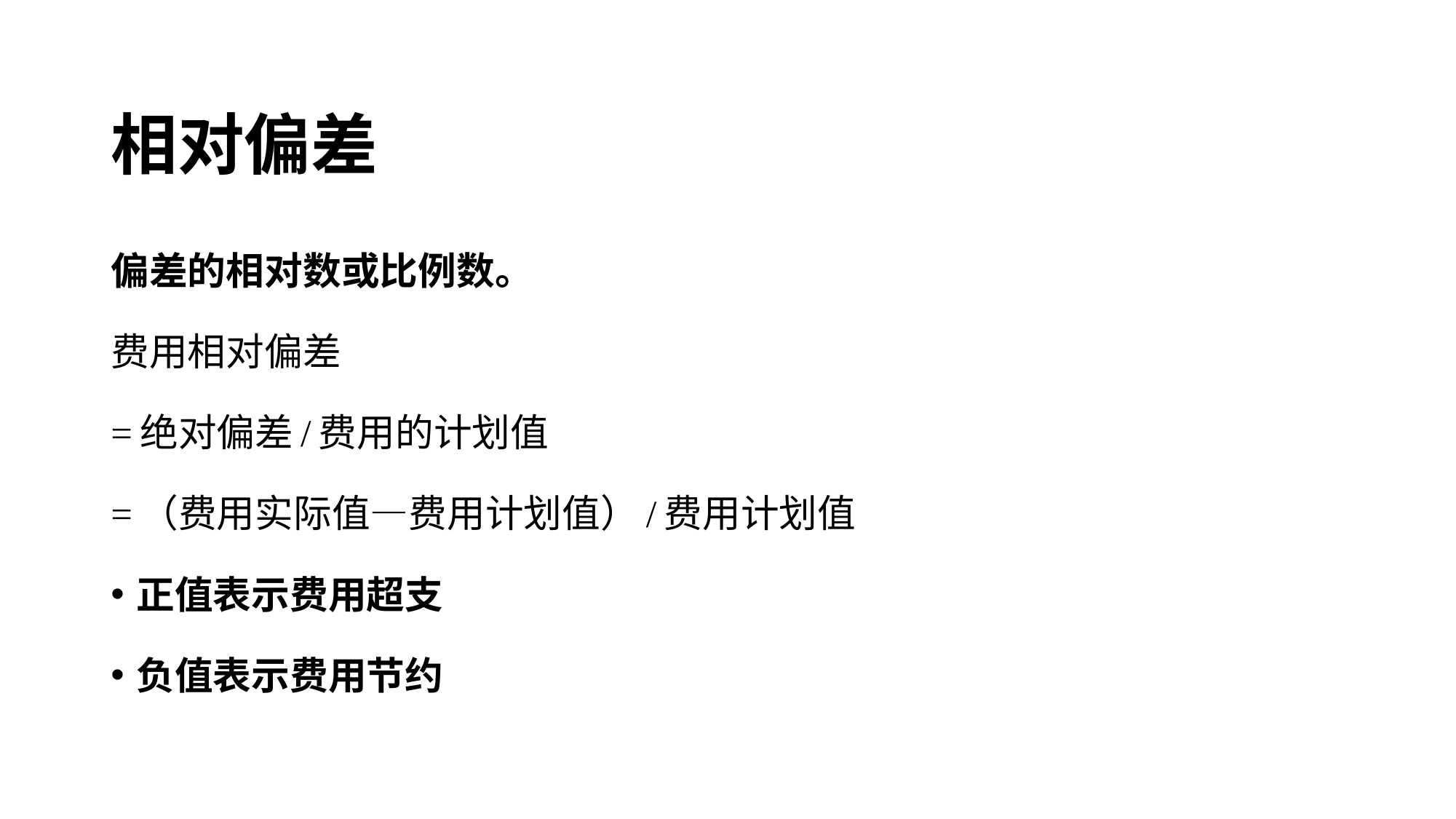

# 相对偏差
偏差的相对数或比例数。
费用相对偏差
=绝对偏差/费用的计划值
=（费用实际值—费用计划值）/费用计划值
正值表示费用超支
负值表示费用节约